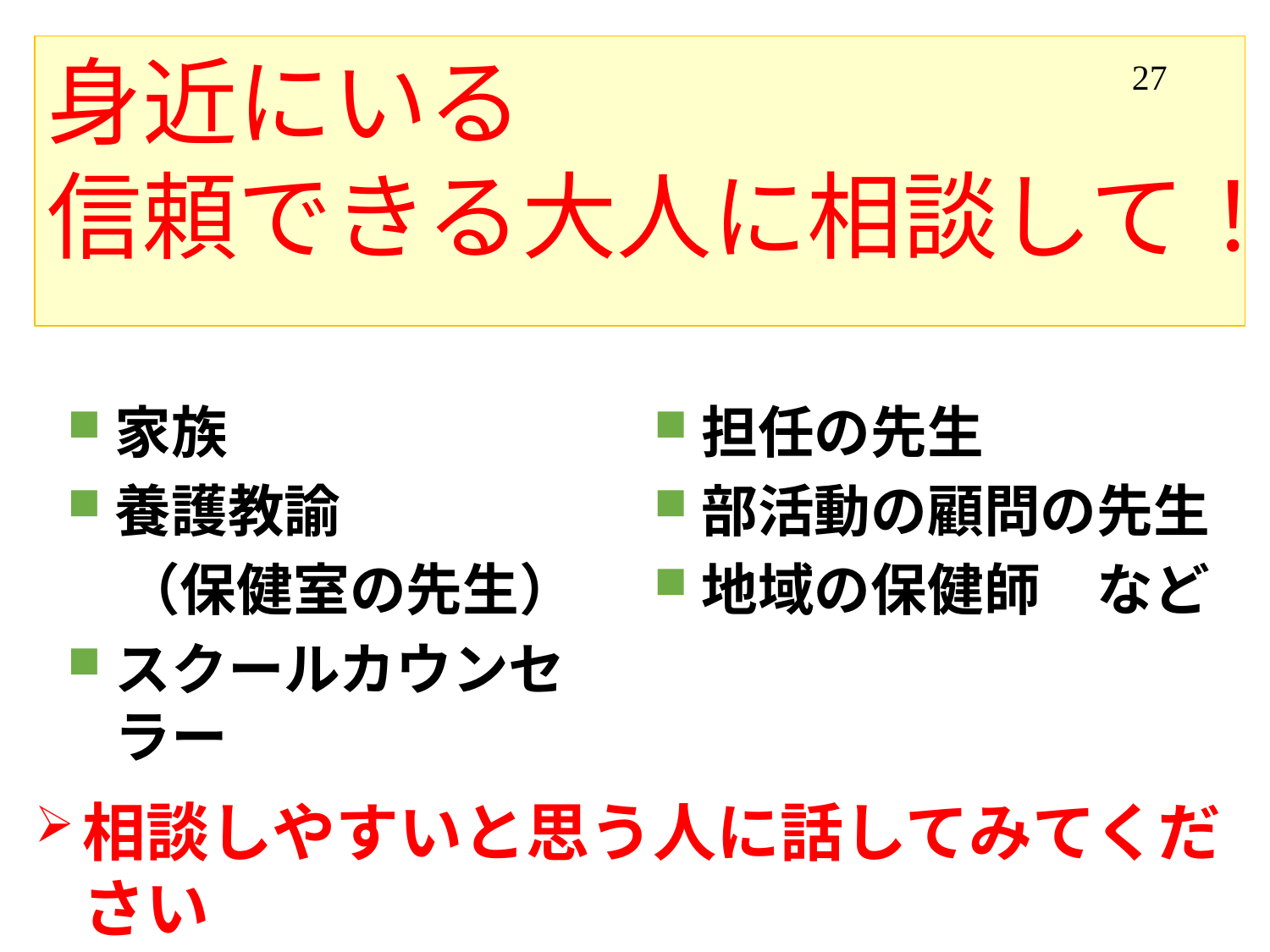

身近にいる
信頼できる大人に相談して！
27
家族
養護教諭
　（保健室の先生）
スクールカウンセラー

担任の先生
部活動の顧問の先生
地域の保健師　など

相談しやすいと思う人に話してみてください